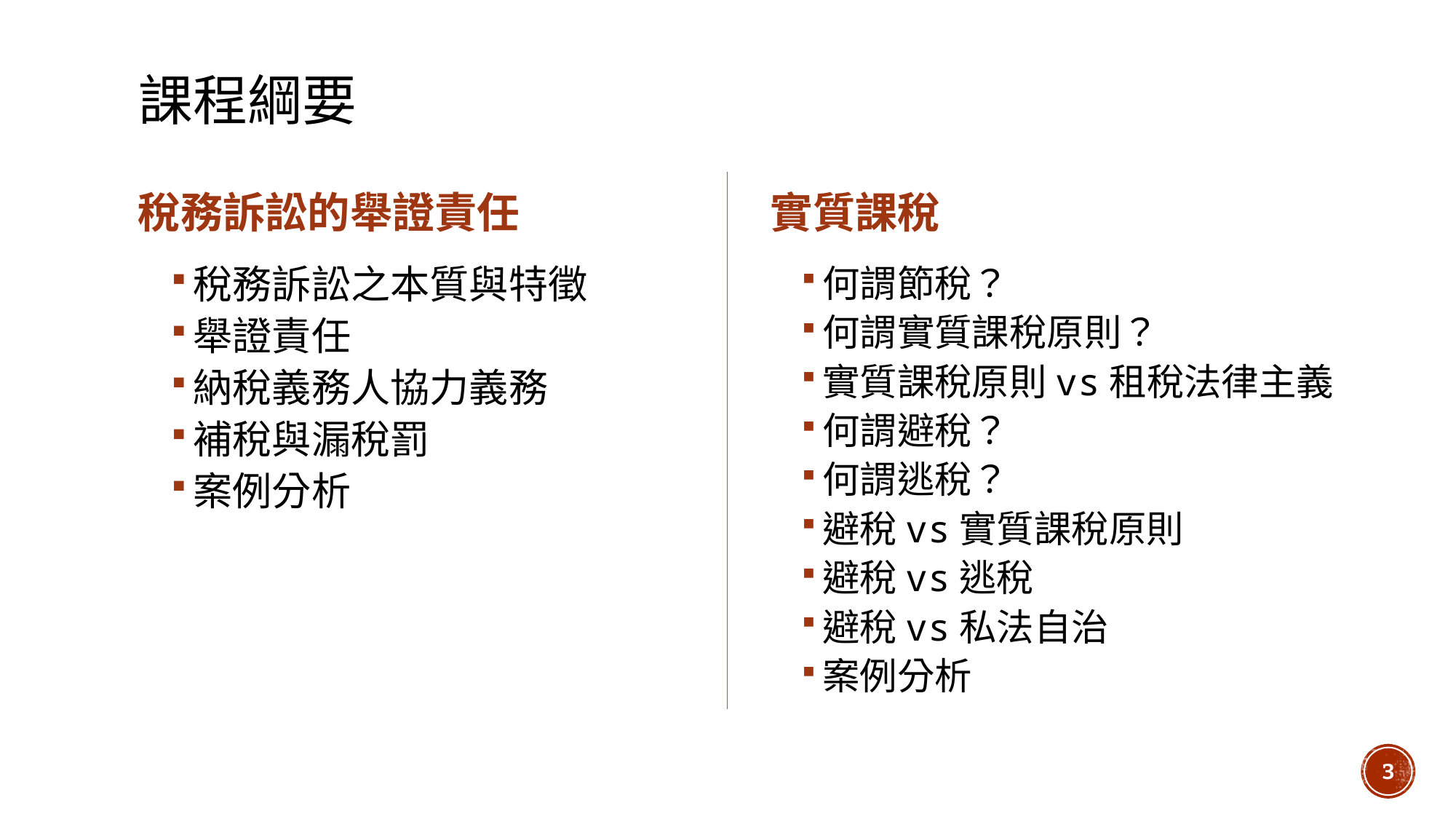

# 課程綱要
稅務訴訟的舉證責任
實質課稅
稅務訴訟之本質與特徵
舉證責任
納稅義務人協力義務
補稅與漏稅罰
案例分析

何謂節稅？
何謂實質課稅原則？
實質課稅原則vs租稅法律主義
何謂避稅？
何謂逃稅？
避稅vs實質課稅原則
避稅vs逃稅
避稅vs私法自治
案例分析

3